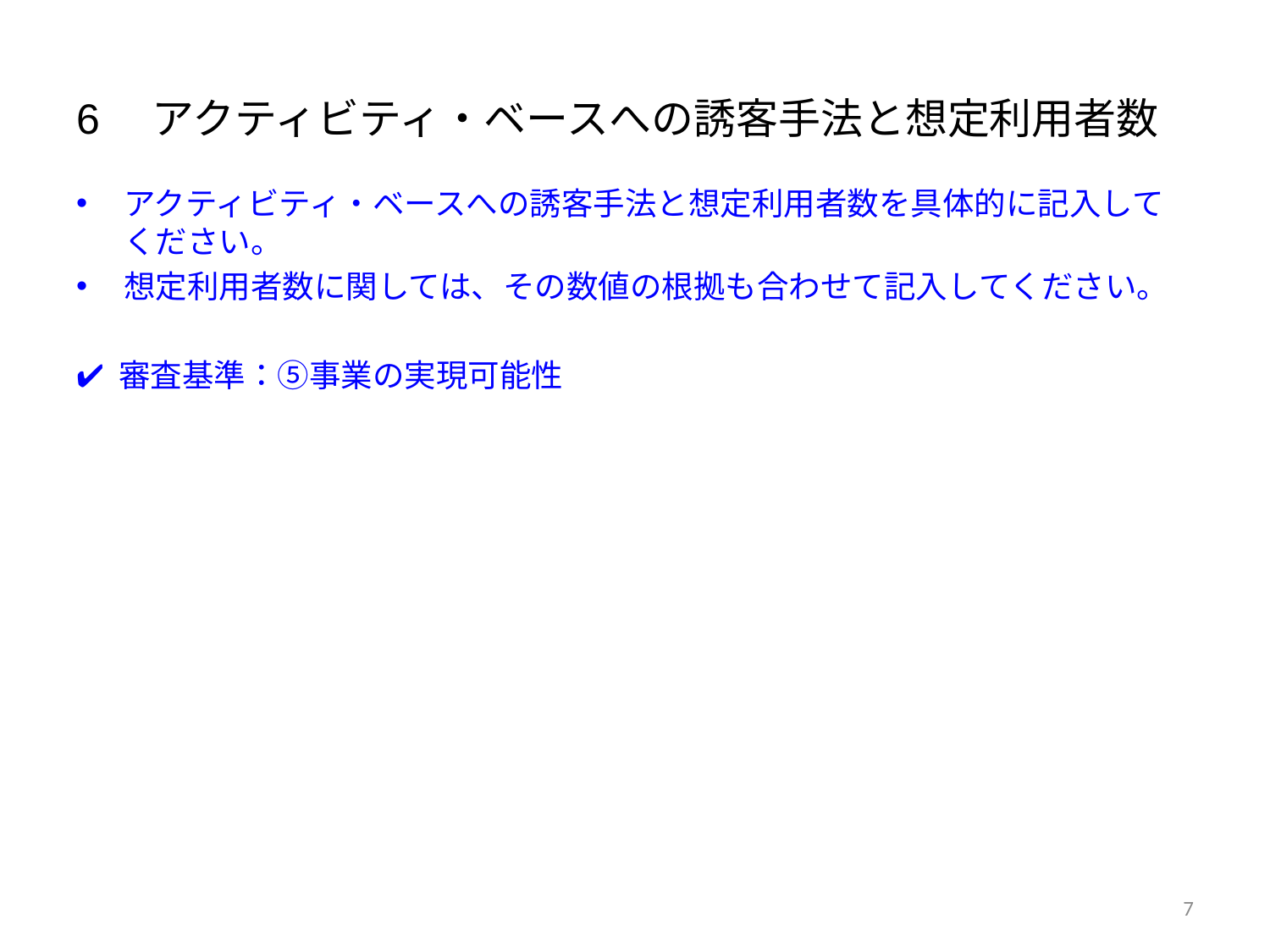

# 6　アクティビティ・ベースへの誘客手法と想定利用者数
アクティビティ・ベースへの誘客手法と想定利用者数を具体的に記入してください。
想定利用者数に関しては、その数値の根拠も合わせて記入してください。

✔ 審査基準：⑤事業の実現可能性
7